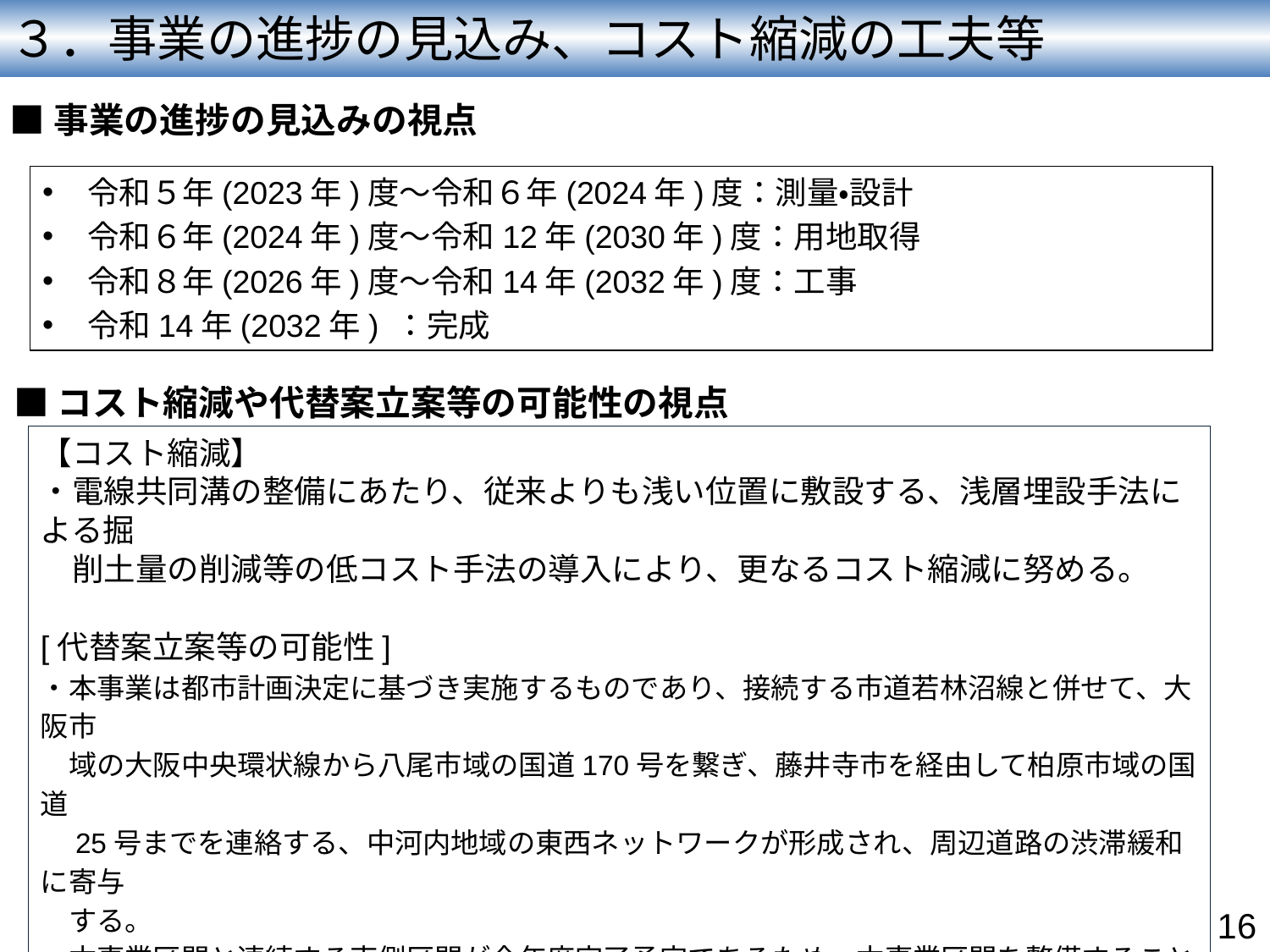

# ３．事業の進捗の見込み、コスト縮減の工夫等
■事業の進捗の見込みの視点
 令和５年(2023年)度～令和６年(2024年)度：測量・設計
 令和６年(2024年)度～令和12年(2030年)度：用地取得
 令和８年(2026年)度～令和14年(2032年)度：工事
 令和14年(2032年) ：完成
■コスト縮減や代替案立案等の可能性の視点
【コスト縮減】
・電線共同溝の整備にあたり、従来よりも浅い位置に敷設する、浅層埋設手法による掘
　削土量の削減等の低コスト手法の導入により、更なるコスト縮減に努める。

[代替案立案等の可能性]
・本事業は都市計画決定に基づき実施するものであり、接続する市道若林沼線と併せて、大阪市
　域の大阪中央環状線から八尾市域の国道170号を繋ぎ、藤井寺市を経由して柏原市域の国道
　25号までを連絡する、中河内地域の東西ネットワークが形成され、周辺道路の渋滞緩和に寄与
　する。
・本事業区間と連続する東側区間が今年度完了予定であるため、本事業区間を整備することで、
　より広域的なネットワークの強化を図ることができる。

以上のことから、原案が適切である。
16